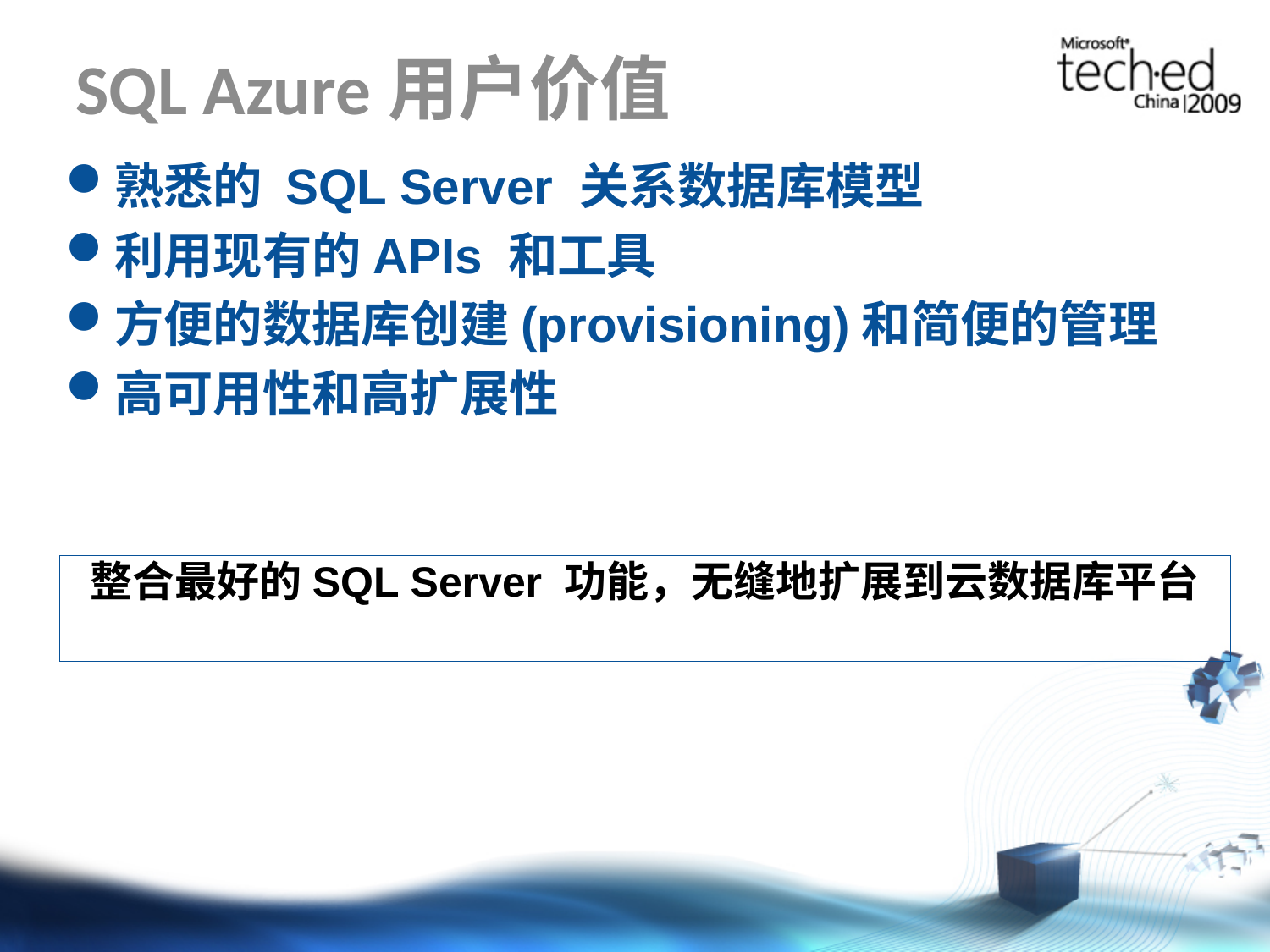

# SQL Azure用户价值
熟悉的 SQL Server 关系数据库模型
利用现有的APIs 和工具
方便的数据库创建(provisioning)和简便的管理
高可用性和高扩展性
整合最好的SQL Server 功能，无缝地扩展到云数据库平台